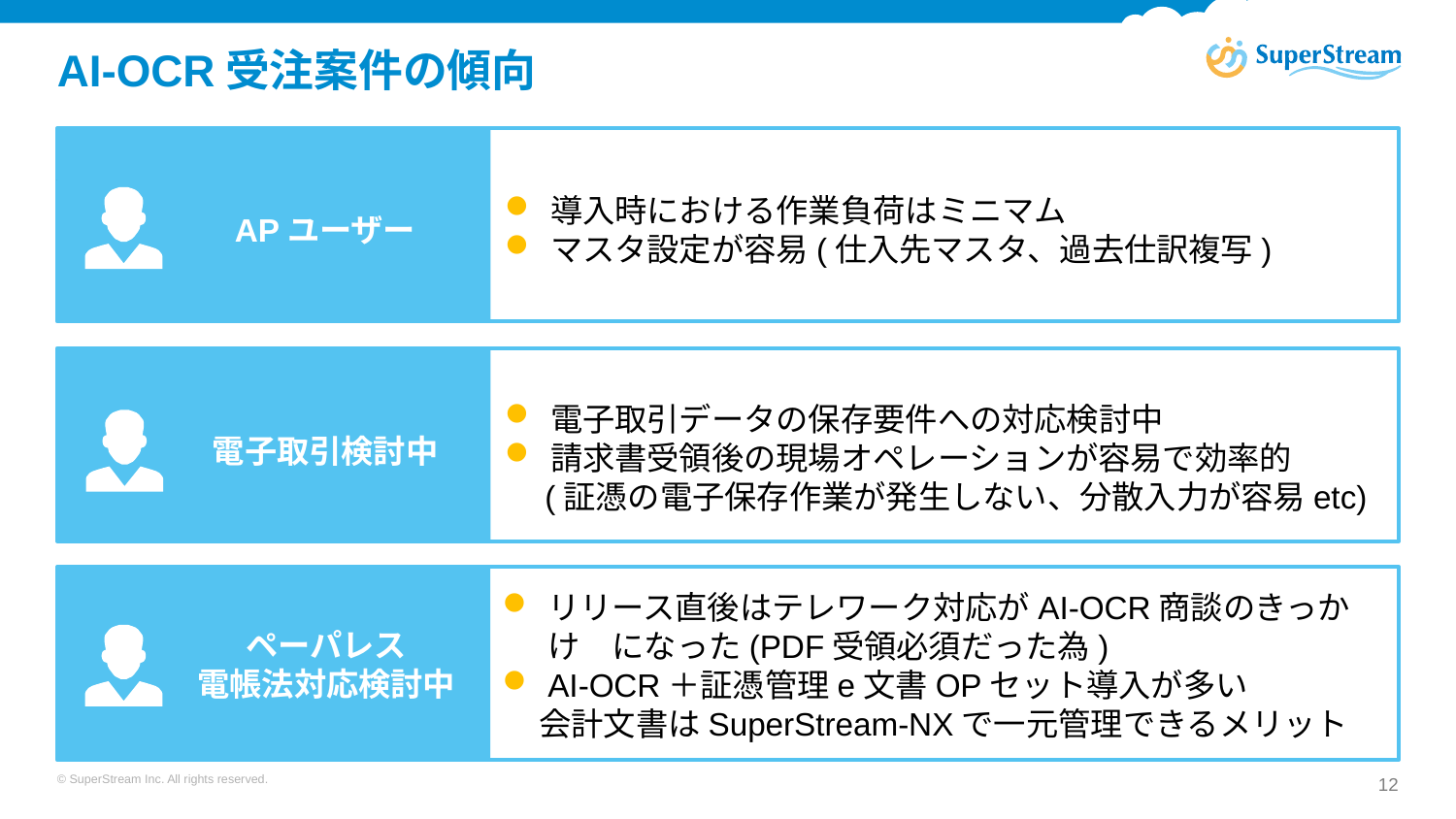

# AI-OCR受注案件の傾向

AP
導入時における作業負荷はミニマム
マスタ設定が容易(仕入先マスタ、過去仕訳複写)
APユーザー

APユーザー

電子取引データの保存要件への対応検討中
請求書受領後の現場オペレーションが容易で効率的
　(証憑の電子保存作業が発生しない、分散入力が容易etc)
APユーザー

電子取引検討中

リリース直後はテレワーク対応がAI-OCR商談のきっかけ　になった(PDF受領必須だった為)
AI-OCR＋証憑管理e文書OPセット導入が多い
    会計文書はSuperStream-NXで一元管理できるメリット
ペーパレス
電帳法対応検討中

© SuperStream Inc. All rights reserved.
12